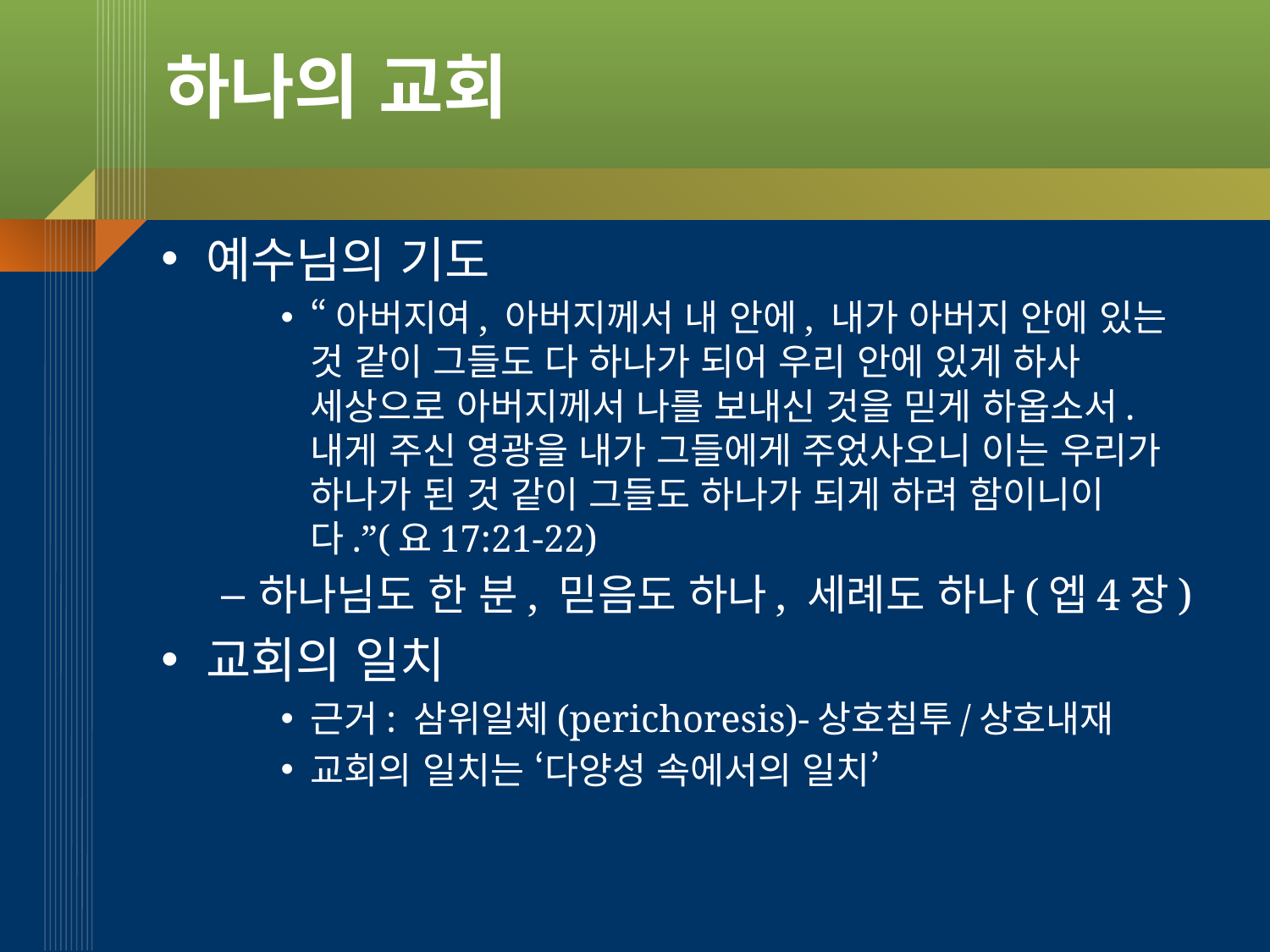

# 하나의 교회
예수님의 기도
“아버지여, 아버지께서 내 안에, 내가 아버지 안에 있는 것 같이 그들도 다 하나가 되어 우리 안에 있게 하사 세상으로 아버지께서 나를 보내신 것을 믿게 하옵소서. 내게 주신 영광을 내가 그들에게 주었사오니 이는 우리가 하나가 된 것 같이 그들도 하나가 되게 하려 함이니이다.”(요17:21-22)
하나님도 한 분, 믿음도 하나, 세례도 하나(엡4장)
교회의 일치
근거: 삼위일체(perichoresis)-상호침투/상호내재
교회의 일치는 ‘다양성 속에서의 일치’